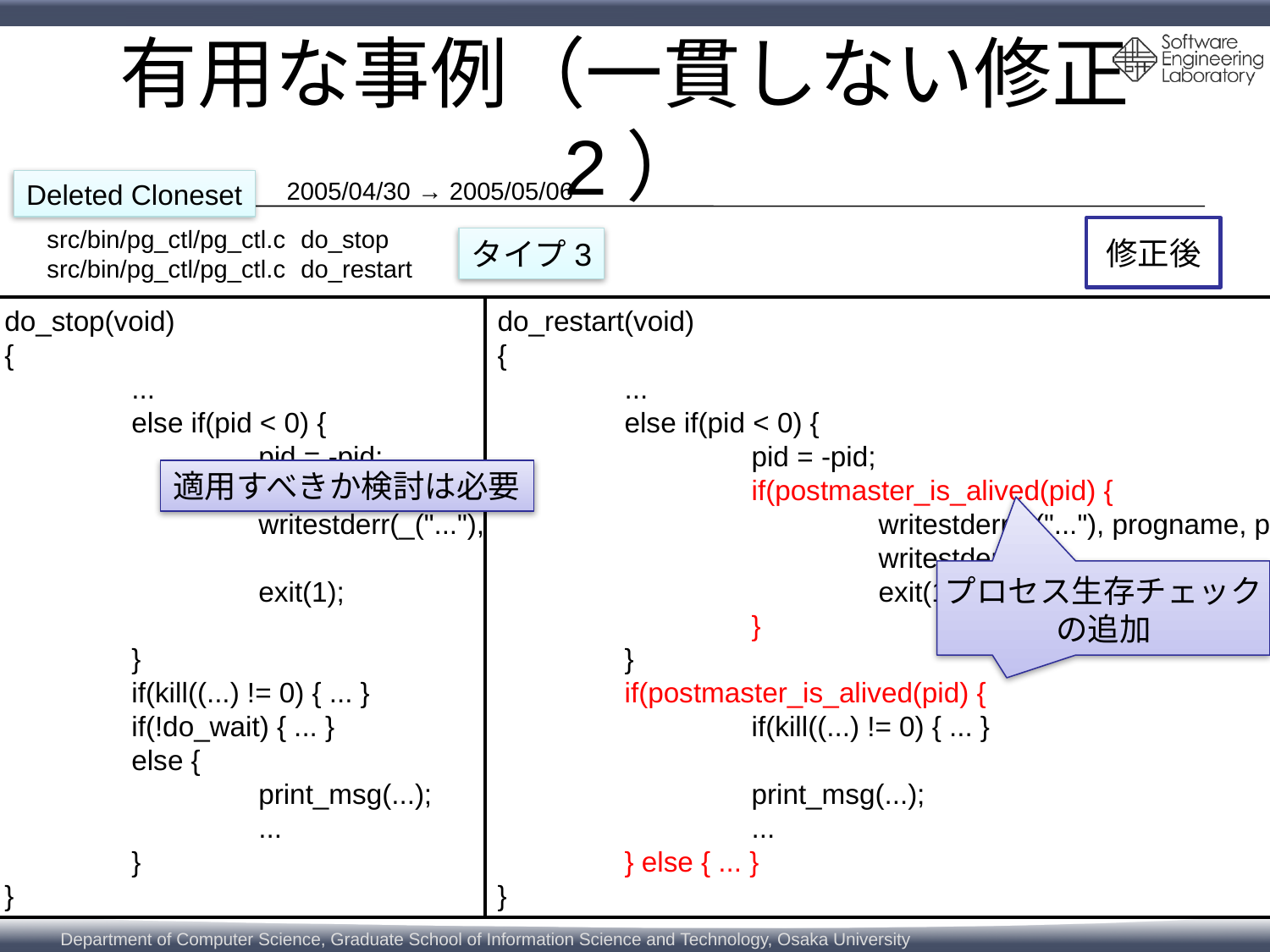

# 有用な事例（一貫しない修正2）
2005/04/30 → 2005/05/06
Deleted Cloneset
src/bin/pg_ctl/pg_ctl.c	do_stop
src/bin/pg_ctl/pg_ctl.c	do_restart
修正後
タイプ3
do_restart(void)
{
	...
	else if(pid < 0) {
		pid = -pid;
		if(postmaster_is_alived(pid) {
			writestderr(_("..."), progname, pid);
			writestderr(...);
			exit(1);
		}
	}
	if(postmaster_is_alived(pid) {
		if(kill((...) != 0) { ... }

		print_msg(...);
		...
	} else { ... }
}
do_stop(void)
{
	...
	else if(pid < 0) {
		pid = -pid;

		writestderr(_("..."), progname, pid);

		exit(1);

	}
	if(kill((...) != 0) { ... }
	if(!do_wait) { ... }
	else {
		print_msg(...);
		...
	}
}
適用すべきか検討は必要

プロセス生存チェック
の追加
22